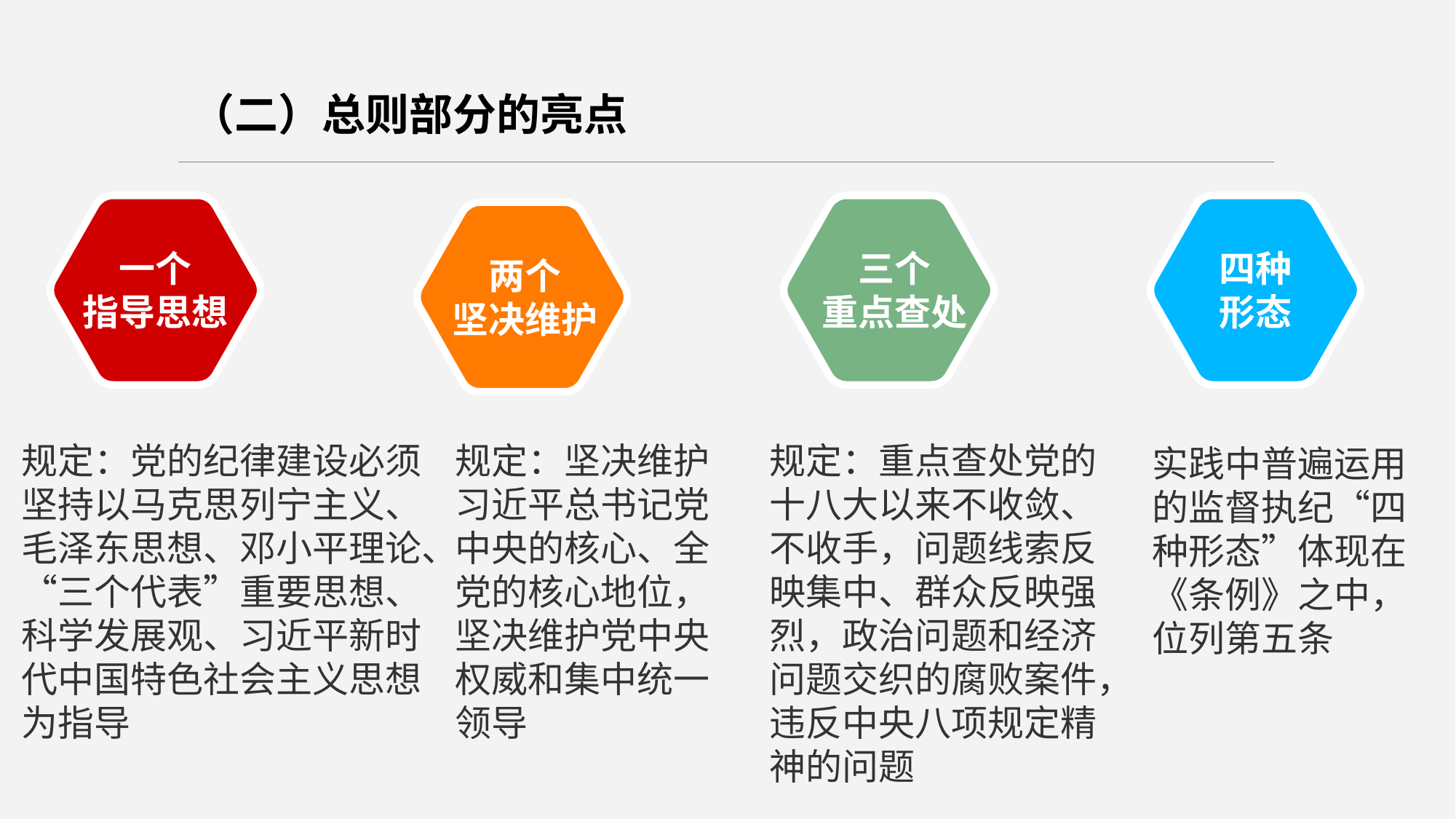

（二）总则部分的亮点

四种
形态
一个
指导思想
三个
重点查处
两个
坚决维护
规定：党的纪律建设必须坚持以马克思列宁主义、毛泽东思想、邓小平理论、“三个代表”重要思想、科学发展观、习近平新时代中国特色社会主义思想为指导
规定：坚决维护习近平总书记党中央的核心、全党的核心地位，坚决维护党中央权威和集中统一领导
规定：重点查处党的十八大以来不收敛、不收手，问题线索反映集中、群众反映强烈，政治问题和经济问题交织的腐败案件，违反中央八项规定精神的问题
实践中普遍运用的监督执纪“四种形态”体现在《条例》之中，位列第五条